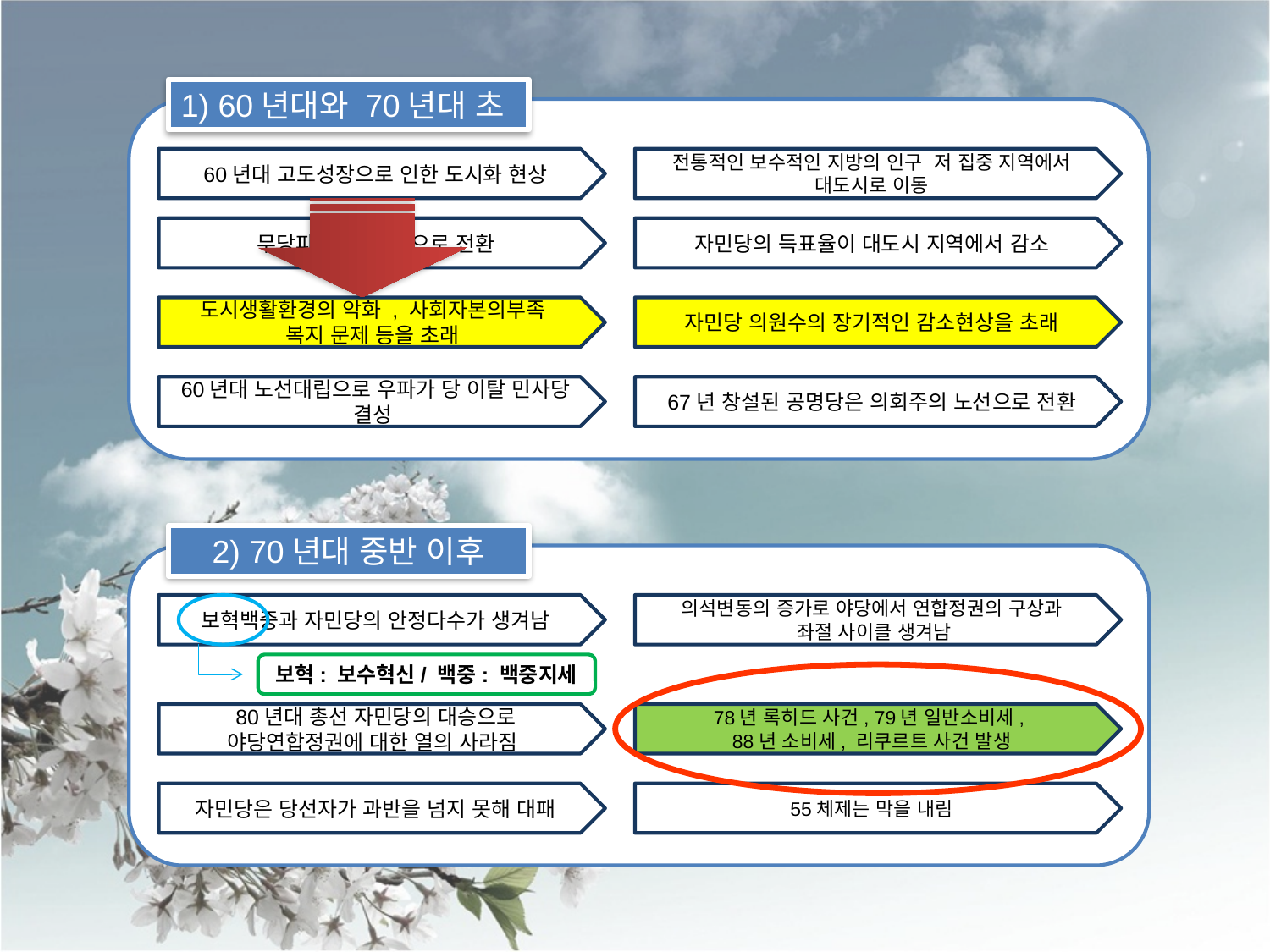

1) 60년대와 70년대 초

60년대 고도성장으로 인한 도시화 현상
전통적인 보수적인 지방의 인구  저 집중 지역에서 대도시로 이동
무당파 과 기권층 으로 전환
자민당의 득표율이 대도시 지역에서 감소
도시생활환경의 악화 , 사회자본의부족
복지 문제 등을 초래
자민당 의원수의 장기적인 감소현상을 초래
60년대 노선대립으로 우파가 당 이탈 민사당 결성

67년 창설된 공명당은 의회주의 노선으로 전환

2) 70년대 중반 이후

보혁백중과 자민당의 안정다수가 생겨남

의석변동의 증가로 야당에서 연합정권의 구상과
 좌절 사이클 생겨남
보혁: 보수혁신/ 백중: 백중지세

80년대 총선 자민당의 대승으로 야당연합정권에 대한 열의 사라짐

78년 록히드 사건, 79년 일반소비세,
88년 소비세, 리쿠르트 사건 발생

자민당은 당선자가 과반을 넘지 못해 대패

55체제는 막을 내림